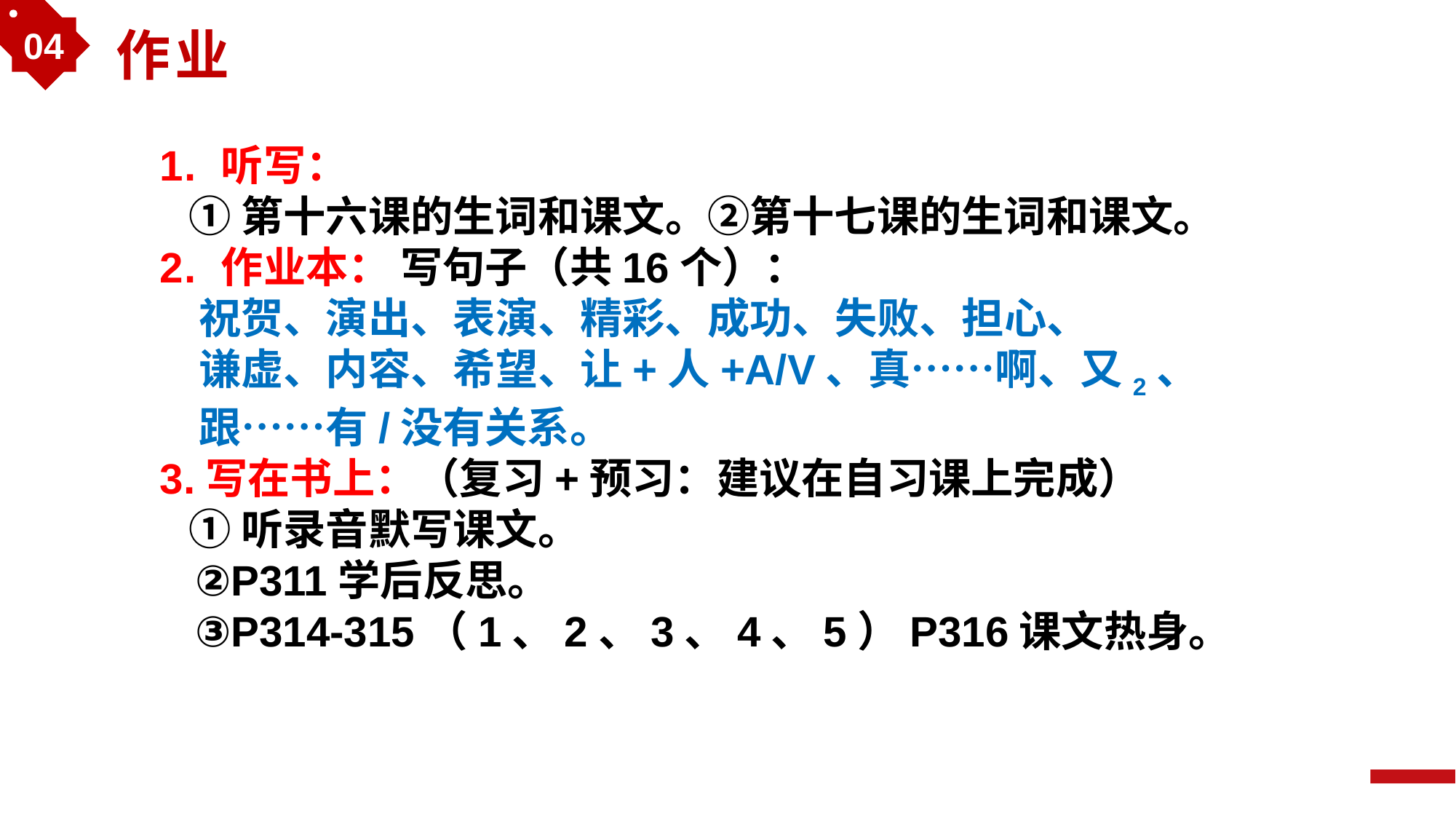

04
作业
听写：
   ①第十六课的生词和课文。②第十七课的生词和课文。
作业本： 写句子（共16个）：
   祝贺、演出、表演、精彩、成功、失败、担心、
   谦虚、内容、希望、让+人+A/V、真……啊、又2、
   跟……有/没有关系。
3.写在书上：（复习+预习：建议在自习课上完成）
   ①听录音默写课文。
   ②P311学后反思。
   ③P314-315（1、2、3、4、5）P316课文热身。